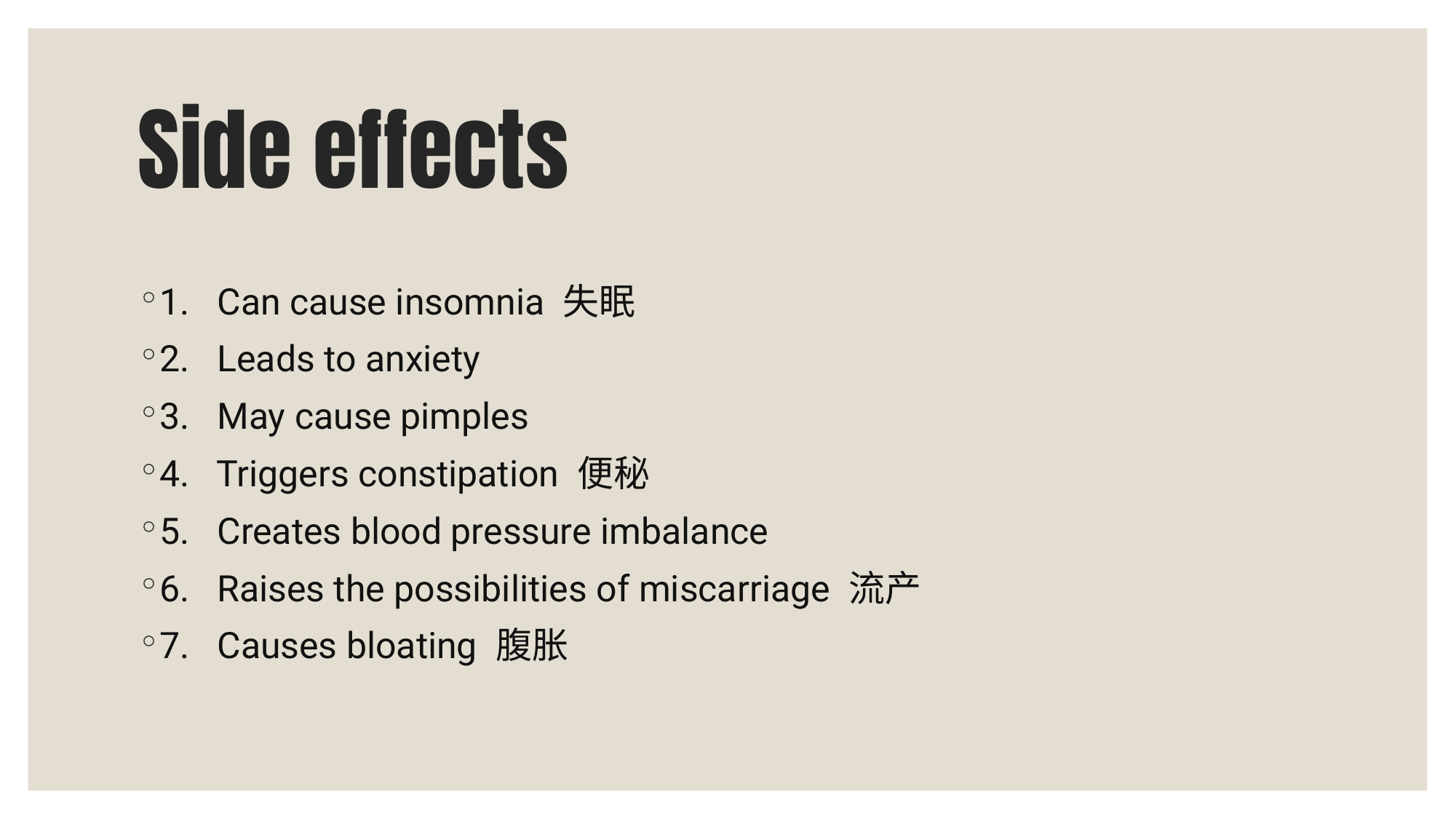

# Side effects
1.   Can cause insomnia 失眠
2.   Leads to anxiety
3.   May cause pimples
4.   Triggers constipation 便秘
5.   Creates blood pressure imbalance
6.   Raises the possibilities of miscarriage 流产
7.   Causes bloating 腹胀